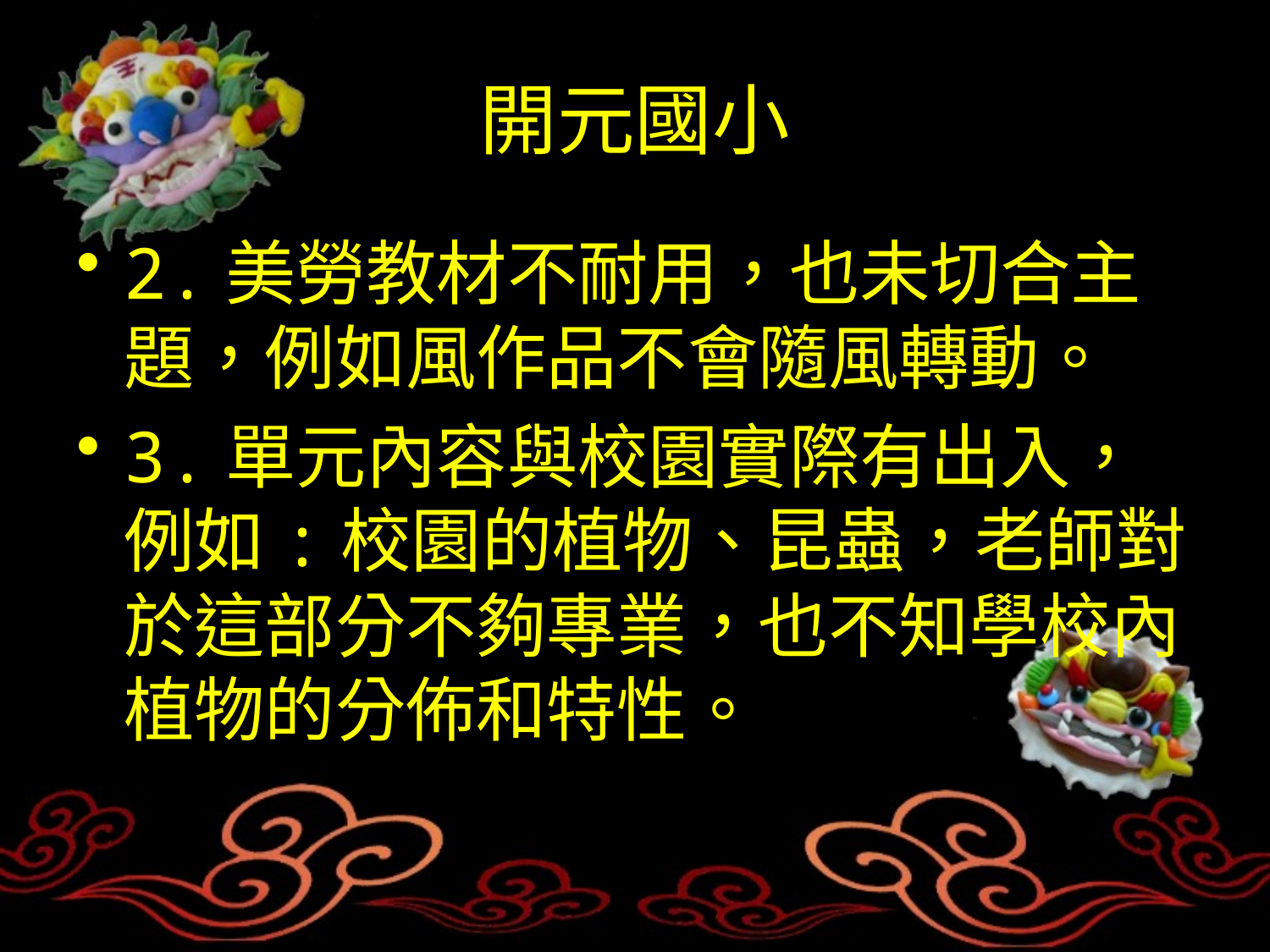

# 開元國小
2.美勞教材不耐用，也未切合主題，例如風作品不會隨風轉動。
3.單元內容與校園實際有出入，例如:校園的植物、昆蟲，老師對於這部分不夠專業，也不知學校內植物的分佈和特性。